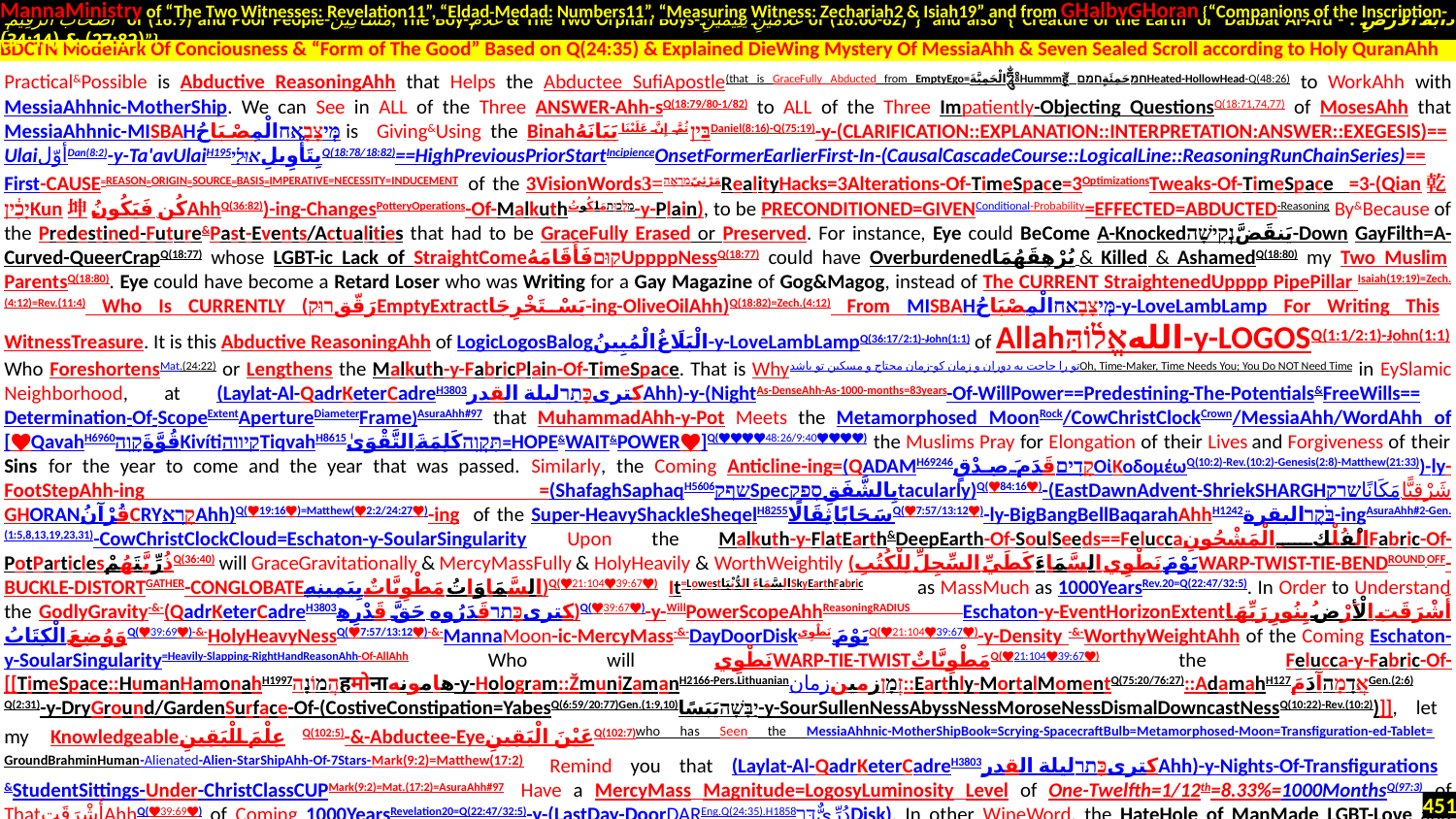

MannaMinistry of “The Two Witnesses: Revelation11”, “Eldad-Medad: Numbers11”, “Measuring Witness: Zechariah2 & Isiah19” and from GHalbyGHoran {“Companions of the Inscription-
 أَصْحَابَ الرَّقِيمِ  of (18:9) and Poor People-مَسَاكِينَ, The Boy-غُلَامُ & The Two Orphan Boys-غُلَامَيْنِ يَتِيمَيْنِ of (18:60-82)”}  and also  {“Creature of the Earth  or  Dabbat Al-Ard - دَابَّةُ الْأَرْضِ : (27:82) & (34:14)”}
.
Practical&Possible is Abductive ReasoningAhh that Helps the Abductee SufiApostle(that is GraceFully Abducted from EmptyEgo=الْحَمِيَّةَཧཱུྂ༔Hummmहूँ חַמָּحَمِئَةٍחָמַםHeated-HollowHead-Q(48:26) to WorkAhh with MessiaAhhnic-MotherShip. We can See in ALL of the Three ANSWER-Ahh-sQ(18:79/80-1/82) to ALL of the Three Impatiently-Objecting QuestionsQ(18:71,74,77) of MosesAhh that MessiaAhhnic-MISBAHמּ֤יצָבָאחالْمِصْبَاحُ is  Giving&Using the Binahבִּיןثُمَّ إِنَّ عَلَيْنَا بَيَانَهُDaniel(8:16)-Q(75:19)-y-(CLARIFICATION::EXPLANATION::INTERPRETATION:ANSWER::EXEGESIS)== UlaiأوّلDan(8:2)-y-Ta'avUlaiH195بِتَأْوِيلِאוּלַיQ(18:78/18:82)==HighPreviousPriorStartIncipienceOnsetFormerEarlierFirst-In-(CausalCascadeCourse::LogicalLine::ReasoningRunChainSeries)== First-CAUSE=REASON=ORIGIN=SOURCE=BASIS=IMPERATIVE=NECESSITY=INDUCEMENT   of  the 3VisionWordsمَرْئِيّמַרְאֶה=3RealityHacks=3Alterations-Of-TimeSpace=3OptimizationsTweaks-Of-TimeSpace   =3-(Qian乾יָכִ֔יןKun坤كُن فَيَكُونُAhhQ(36:82))-ing-ChangesPotteryOperations-Of-Malkuthמַלְכוּתمَلَكُوتُ-y-Plain), to be PRECONDITIONED=GIVENConditional-Probability=EFFECTED=ABDUCTED-Reasoning By&Because of the Predestined-Future&Past-Events/Actualities that had to be GraceFully Erased or Preserved. For instance, Eye could BeCome A-Knockedيَنقَضَّנְקִישָׁה-Down GayFilth=A-Curved-QueerCrapQ(18:77) whose LGBT-ic Lack of StraightComeקוּםفَأَقَامَهُUppppNessQ(18:77) could have Overburdenedيُرْهِقَهُمَا & Killed & AshamedQ(18:80) my Two Muslim ParentsQ(18:80). Eye could have become a Retard Loser who was Writing for a Gay Magazine of Gog&Magog, instead of The CURRENT StraightenedUpppp PipePillar Isaiah(19:19)=Zech.(4:12)=Rev.(11:4) Who Is CURRENTLY (رَقّقרוּקEmptyExtractيَسْتَخْرِجَا-ing-OliveOilAhh)Q(18:82)=Zech.(4:12) From MISBAHמּ֤יצָבָאחالْمِصْبَاحُ-y-LoveLambLamp For Writing This WitnessTreasure. It is this Abductive ReasoningAhh of LogicLogosBalogالْبَلَاغُ الْمُبِينُ-y-LoveLambLampQ(36:17/2:1)-John(1:1) of Allahاللهאֱל֫וֹהַּ-y-LOGOSQ(1:1/2:1)-John(1:1) Who ForeshortensMat.(24:22) or Lengthens the Malkuth-y-FabricPlain-Of-TimeSpace. That is Whyزمان محتاج و مسکین تو باشد-تو را حاجت به دوران و زمان کوOh, Time-Maker, Time Needs You; You Do NOT Need Time in EySlamic Neighborhood, at (Laylat-Al-QadrKeterCadreH3803כָּתַרلیلة القدر‎کتریAhh)-y-(NightAs-DenseAhh-As-1000-months=83years-Of-WillPower==Predestining-The-Potentials&FreeWills== Determination-Of-ScopeExtentApertureDiameterFrame)AsuraAhh#97 that MuhammadAhh-y-Pot Meets the Metamorphosed MoonRock/CowChristClockCrown/MessiaAhh/WordAhh of [♥QavahH6960قُوَّةَקָוָהKivítiקיווהTiqvahH8615תִּקְוָהكَلِمَةَ التَّقْوَىٰ=HOPE&WAIT&POWER♥]Q(♥♥♥♥48:26/9:40♥♥♥♥) the Muslims Pray for Elongation of their Lives and Forgiveness of their Sins for the year to come and the year that was passed. Similarly, the Coming Anticline-ing=(QADAMH69246קָדִיםقَدَمَ صِدْقٍΟἰΚοδομέωQ(10:2)-Rev.(10:2)-Genesis(2:8)-Matthew(21:33))-ly-FootStepAhh-ing =(ShafaghSaphaqH5606שףקSpecبِالشَّفَقِסָפַקtacularly)Q(♥84:16♥)-(EastDawnAdvent-ShriekSHARGHשרקمَكَانًا شَرْقِيًّاGHORANقُرْآنُCRYקָרָאAhh)Q(♥19:16♥)=Matthew(♥2:2/24:27♥)-ing  of the Super-HeavyShackleSheqelH8255سَحَابًا ثِقَالًاQ(♥7:57/13:12♥)-ly-BigBangBellBaqarahAhhH1242בֹּקֶרالبقرة-ingAsuraAhh#2-Gen.(1:5,8,13,19,23,31)-CowChristClockCloud=Eschaton-y-SoularSingularity Upon the Malkuth-y-FlatEarth&DeepEarth-Of-SoulSeeds==Feluccaالْفُلْكِ الْمَشْحُونِFabric-Of-PotParticlesذُرِّيَّتَهُمْQ(36:40) will GraceGravitationally & MercyMassFully & HolyHeavily & WorthWeightily (يَوْمَ نَطْوِي السَّمَاءَ كَطَيِّ السِّجِلِّ لِلْكُتُبِWARP-TWIST-TIE-BENDROUND OFF-BUCKLE-DISTORTGATHER-CONGLOBATEالسَّمَاوَاتُ مَطْوِيَّاتٌ بِيَمِينِهِ)Q(♥21:104♥39:67♥)  It=Lowestالسَّمَاءَ الدُّنْيَاSkyEarthFabric          as MassMuch as 1000YearsRev.20=Q(22:47/32:5). In Order to Understand the GodlyGravity-&-(QadrKeterCadreH3803כָּתַרقَدَرُوه حَقَّ قَدْرِهِ‎کتری)Q(♥39:67♥)-y-WillPowerScopeAhhReasoningRADIUS          Eschaton-y-EventHorizonExtentأَشْرَقَتِ الْأَرْضُ بِنُورِ رَبِّهَا وَوُضِعَ الْكِتَابُQ(♥39:69♥)-&-HolyHeavyNessQ(♥7:57/13:12♥)-&-MannaMoon-ic-MercyMass-&-DayDoorDiskيَوْمَ نَطْوِيQ(♥21:104♥39:67♥)-y-Density -&-WorthyWeightAhh of the Coming Eschaton-y-SoularSingularity=Heavily-Slapping-RightHandReasonAhh-Of-AllAhh Who will نَطْوِيWARP-TIE-TWISTمَطْوِيَّاتٌQ(♥21:104♥39:67♥) the Felucca-y-Fabric-Of-[[TimeSpace::HumanHamonahH1997הֲמוֹנָהहमोनाهامونه-y-Hologram::ŽmuniZamanH2166-Pers.Lithuanianزمانזְמָןزمین::Earthly-MortalMomentQ(75:20/76:27)::AdamahH127אֲדָמָהآدَمَGen.(2:6) Q(2:31)-y-DryGround/GardenSurface-Of-(CostiveConstipation=YabesQ(6:59/20:77)Gen.(1:9,10)יַבָּשָׁהيَبَسًا-y-SourSullenNessAbyssNessMoroseNessDismalDowncastNessQ(10:22)-Rev.(10:2))]], let my Knowledgeableعِلْمَ الْيَقِينِQ(102:5)-&-Abductee-Eyeعَيْنَ الْيَقِينِQ(102:7)who has Seen the MessiaAhhnic-MotherShipBook=Scrying-SpacecraftBulb=Metamorphosed-Moon=Transfiguration-ed-Tablet= GroundBrahminHuman-Alienated-Alien-StarShipAhh-Of-7Stars-Mark(9:2)=Matthew(17:2). Remind you that (Laylat-Al-QadrKeterCadreH3803כָּתַרلیلة القدر‎کتریAhh)-y-Nights-Of-Transfigurations &StudentSittings-Under-ChristClassCUPMark(9:2)=Mat.(17:2)=AsuraAhh#97. Have a MercyMass Magnitude=LogosyLuminosity Level of One-Twelfth=1/12th=8.33%=1000MonthsQ(97:3) of ThatأَشْرَقَتِAhhQ(♥39:69♥) of Coming 1000YearsRevelation20=Q(22:47/32:5)-y-(LastDay-DoorDAREng.Q(24:35).H1858דַּרدُرِّيٌّDisk). In other WineWord, the HateHole of ManMade LGBT-Love and SodomiteSilence will be SHARGHأَشْرَقَتِShriekIlluminate-edQ(♥39:69♥) with 12TimesHigher1000Years ÷ 1000Months LoveLightLoudness by ChristKOKABH3556כּוֹכָבكَوْكَبٌ-y-7StarShipQ(24:35).
BDCTN ModelArk Of Conciousness & “Form of The Good” Based on Q(24:35) & Explained DieWing Mystery Of MessiaAhh & Seven Sealed Scroll according to Holy QuranAhh
451